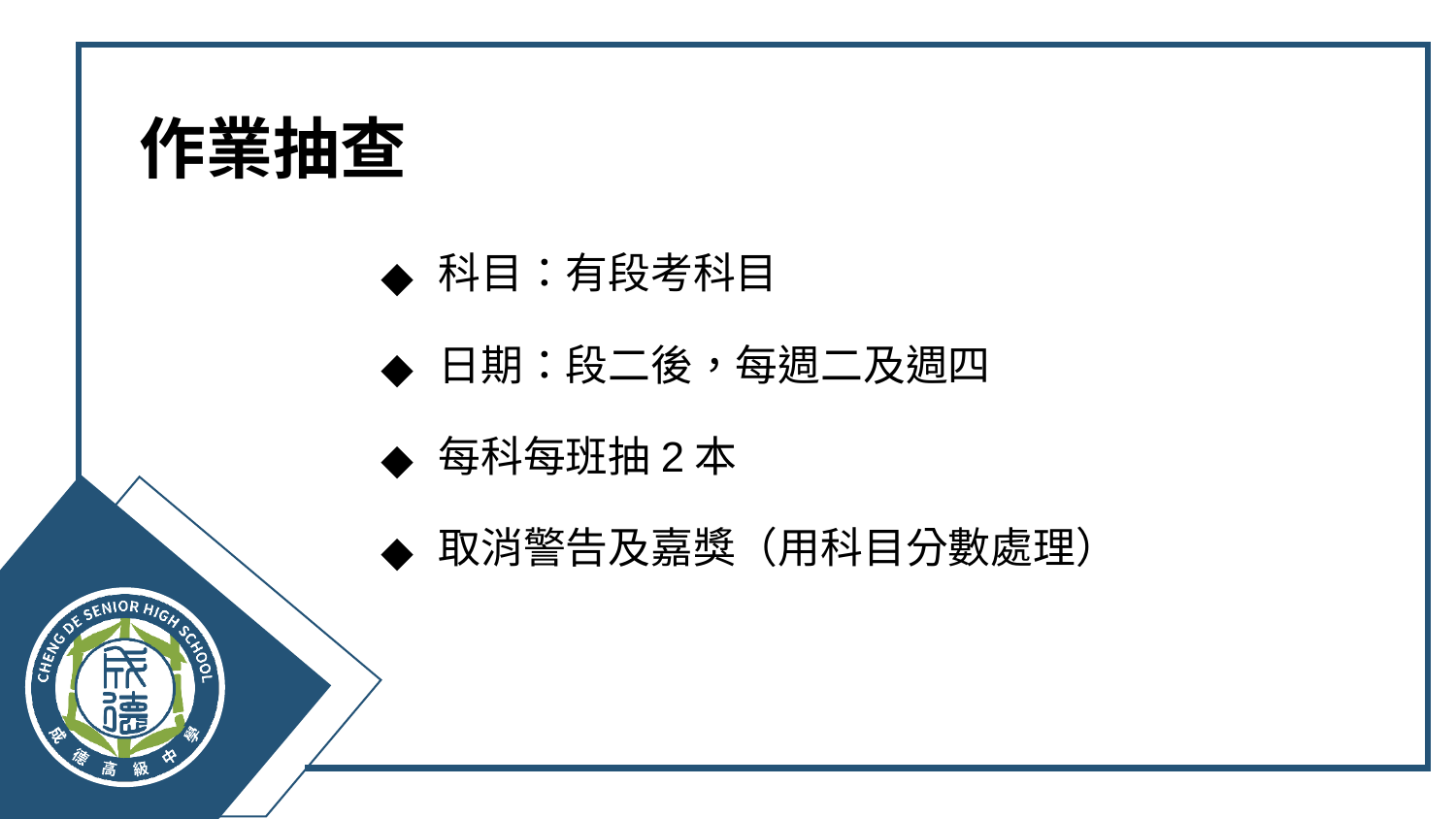

# 作業抽查
科目：有段考科目
日期：段二後，每週二及週四
每科每班抽2本
取消警告及嘉獎（用科目分數處理）